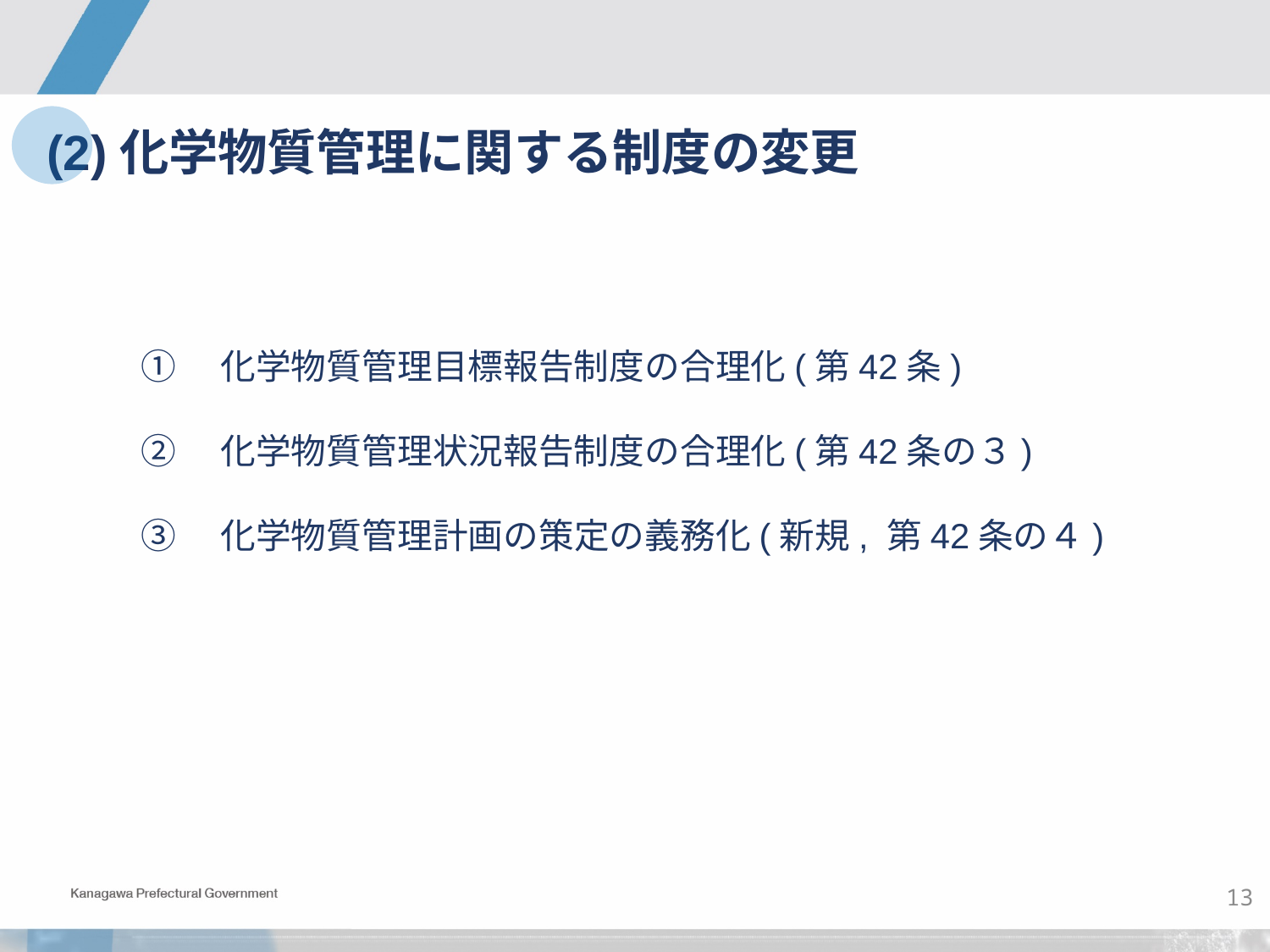

(2)化学物質管理に関する制度の変更
①　化学物質管理目標報告制度の合理化(第42条)

②　化学物質管理状況報告制度の合理化(第42条の３)

③　化学物質管理計画の策定の義務化(新規, 第42条の４)
13